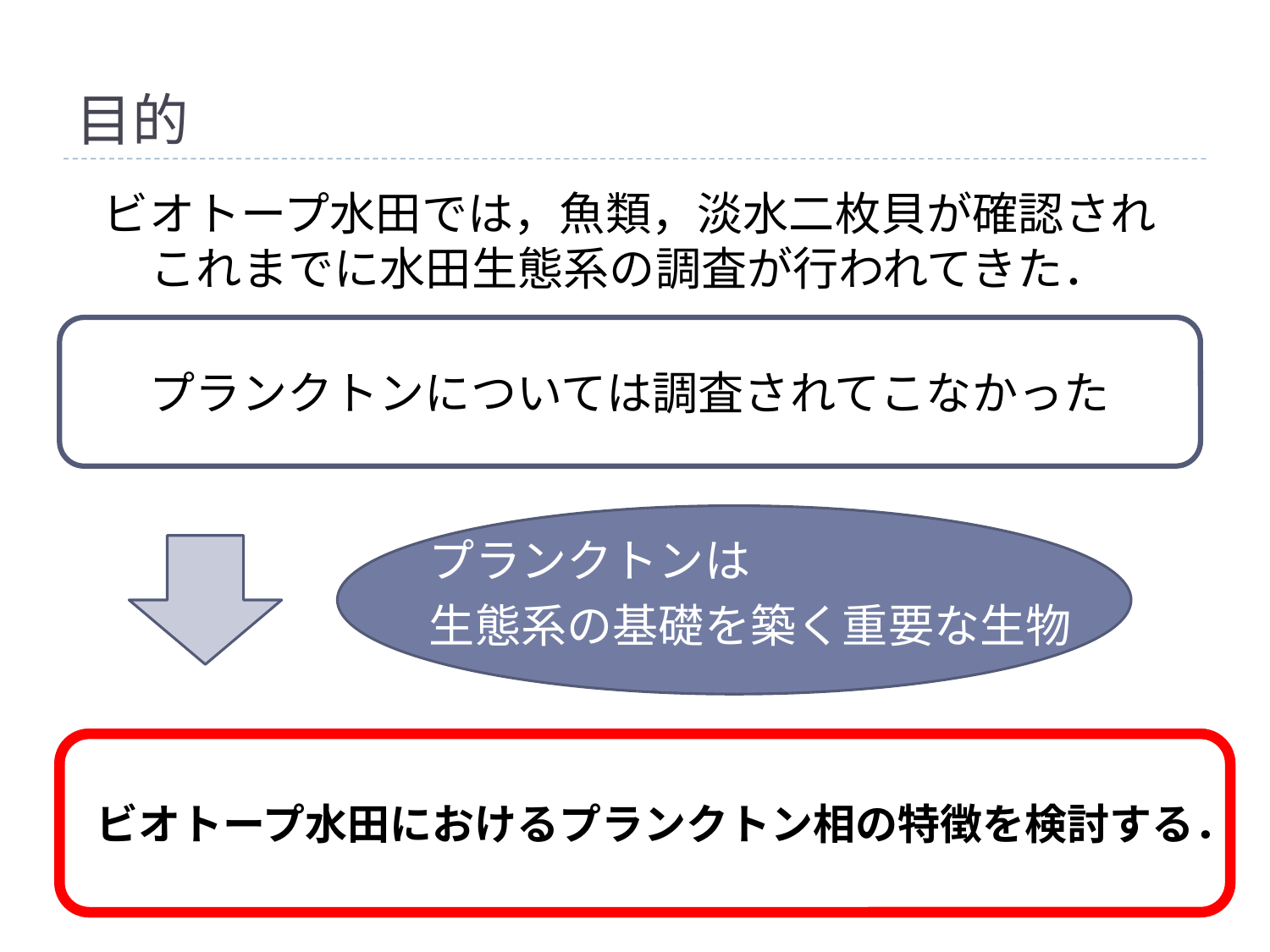

# 目的

ビオトープ水田では，魚類，淡水二枚貝が確認され
これまでに水田生態系の調査が行われてきた．
プランクトンについては調査されてこなかった

プランクトンは
生態系の基礎を築く重要な生物

ビオトープ水田におけるプランクトン相の特徴を検討する．